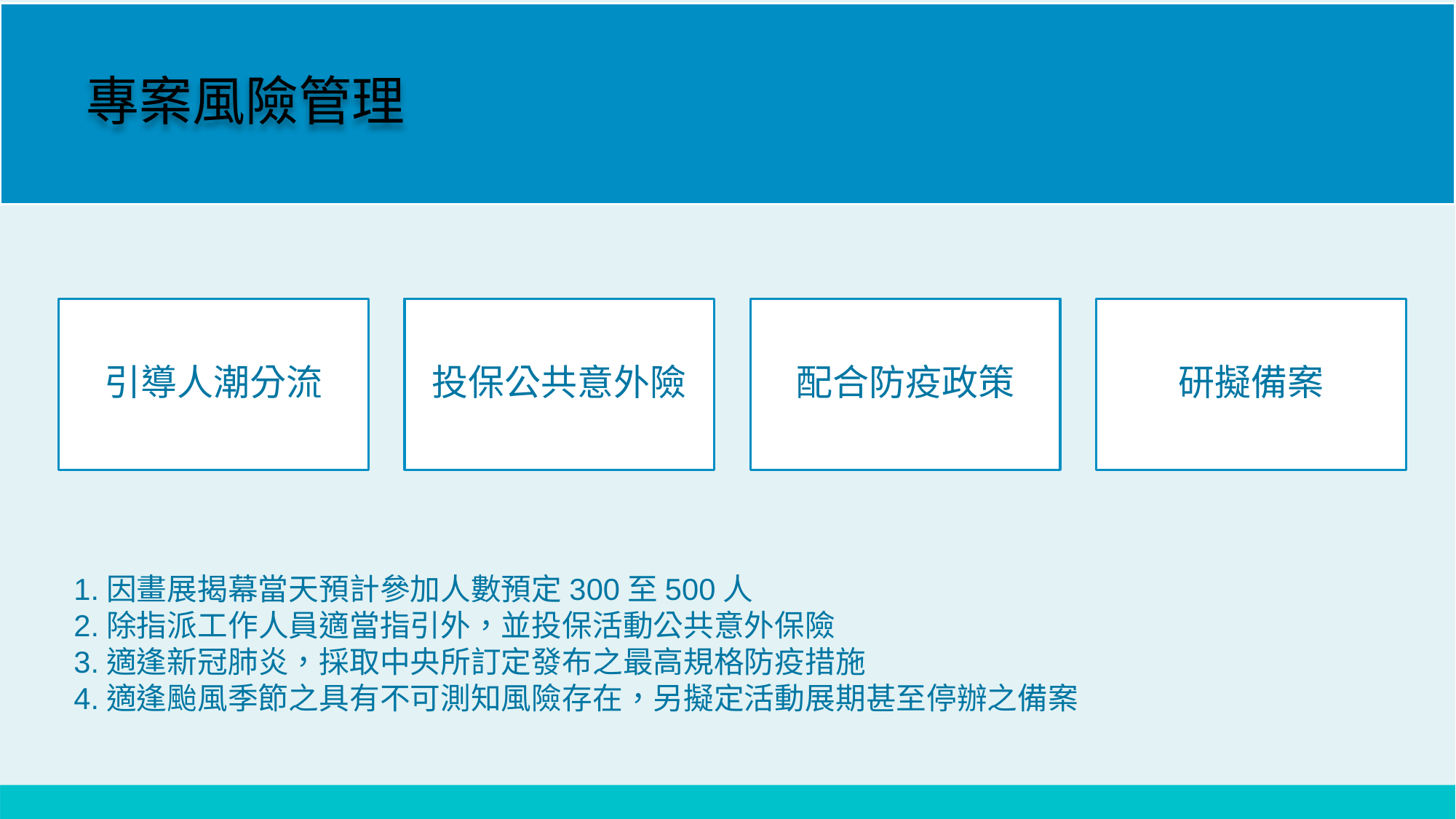

專案風險管理
引導人潮分流
投保公共意外險
配合防疫政策
研擬備案
1.因畫展揭幕當天預計參加人數預定300至500人
2.除指派工作人員適當指引外，並投保活動公共意外保險
3.適逢新冠肺炎，採取中央所訂定發布之最高規格防疫措施
4.適逢颱風季節之具有不可測知風險存在，另擬定活動展期甚至停辦之備案